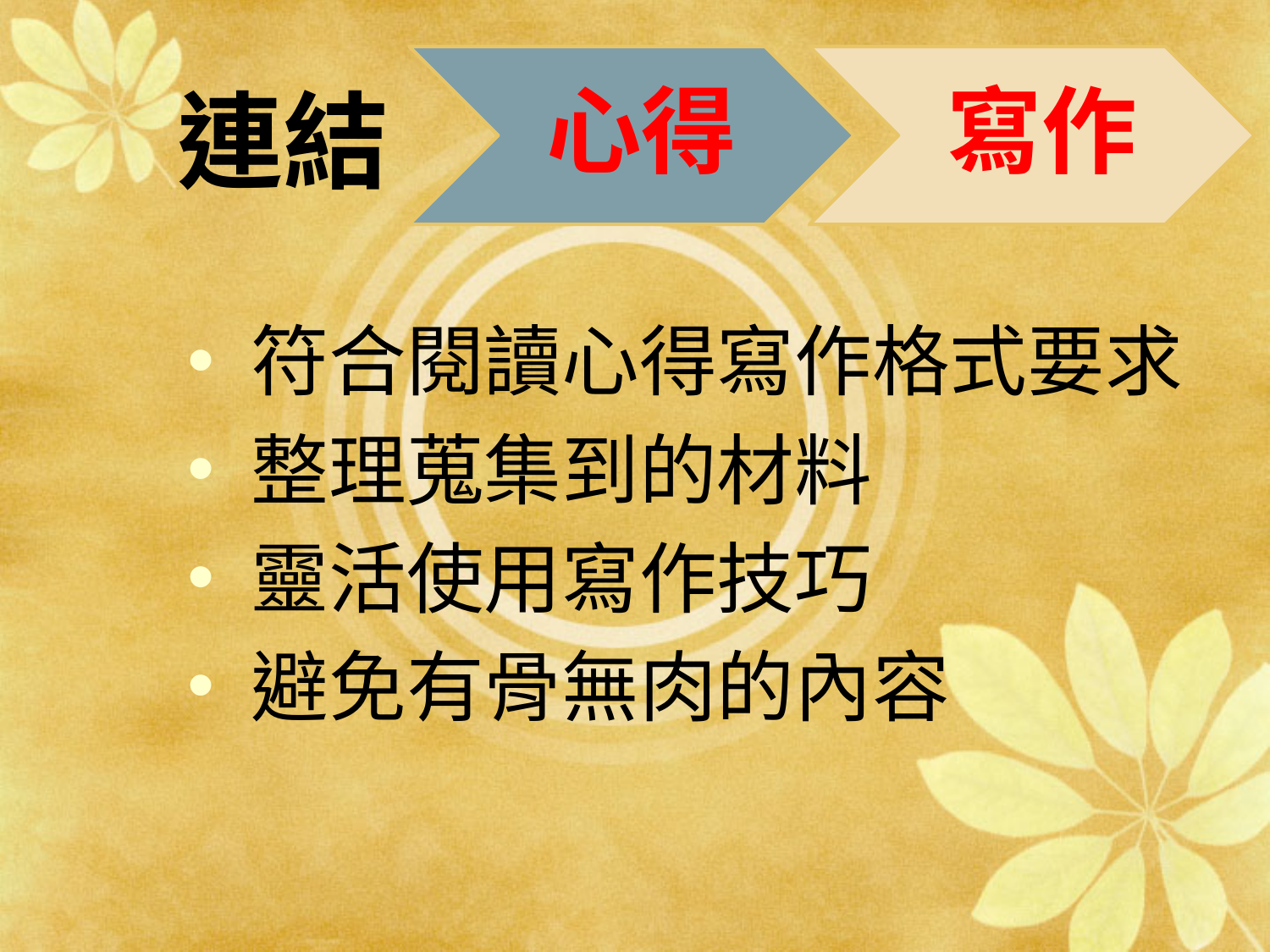

心得
寫作
# 連結
符合閱讀心得寫作格式要求
整理蒐集到的材料
靈活使用寫作技巧
避免有骨無肉的內容